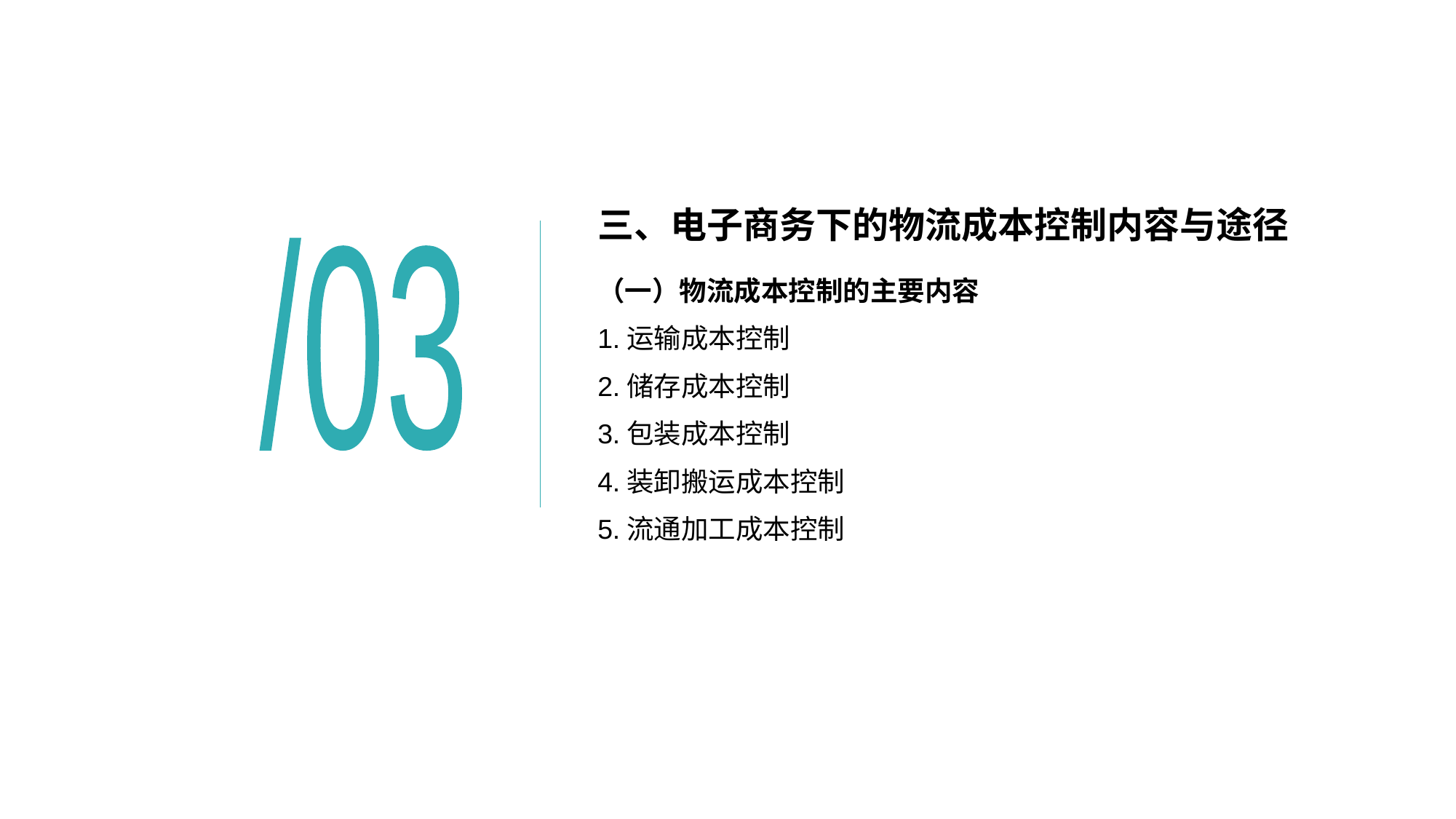

# 三、电子商务下的物流成本控制内容与途径
/03
（一）物流成本控制的主要内容
1.运输成本控制
2.储存成本控制
3.包装成本控制
4.装卸搬运成本控制
5.流通加工成本控制